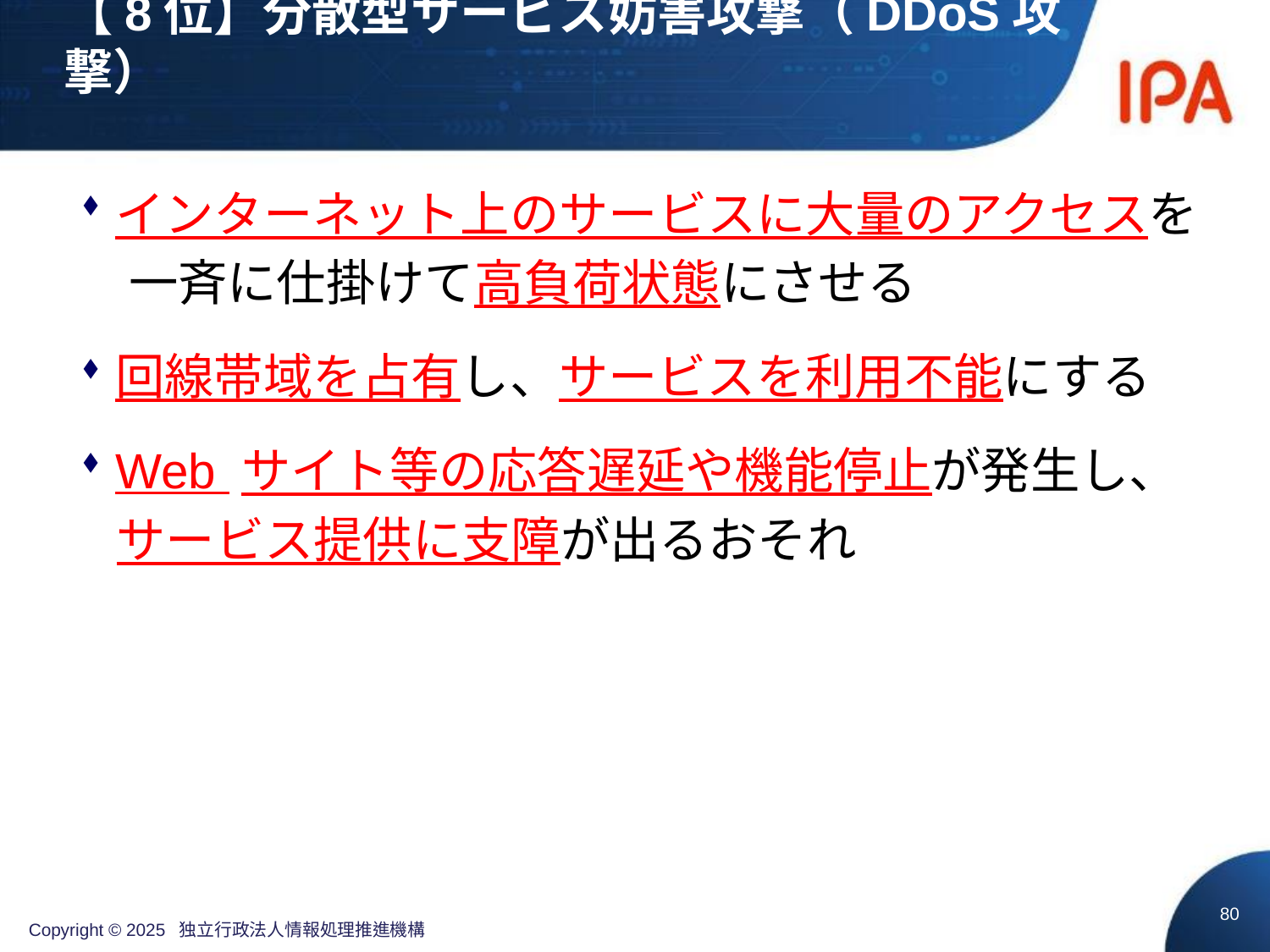

# 【8位】分散型サービス妨害攻撃（DDoS攻撃）
インターネット上のサービスに大量のアクセスを
　一斉に仕掛けて高負荷状態にさせる

回線帯域を占有し、サービスを利用不能にする

Web サイト等の応答遅延や機能停止が発生し、
	サービス提供に支障が出るおそれ
80
Copyright © 2025  独立行政法人情報処理推進機構